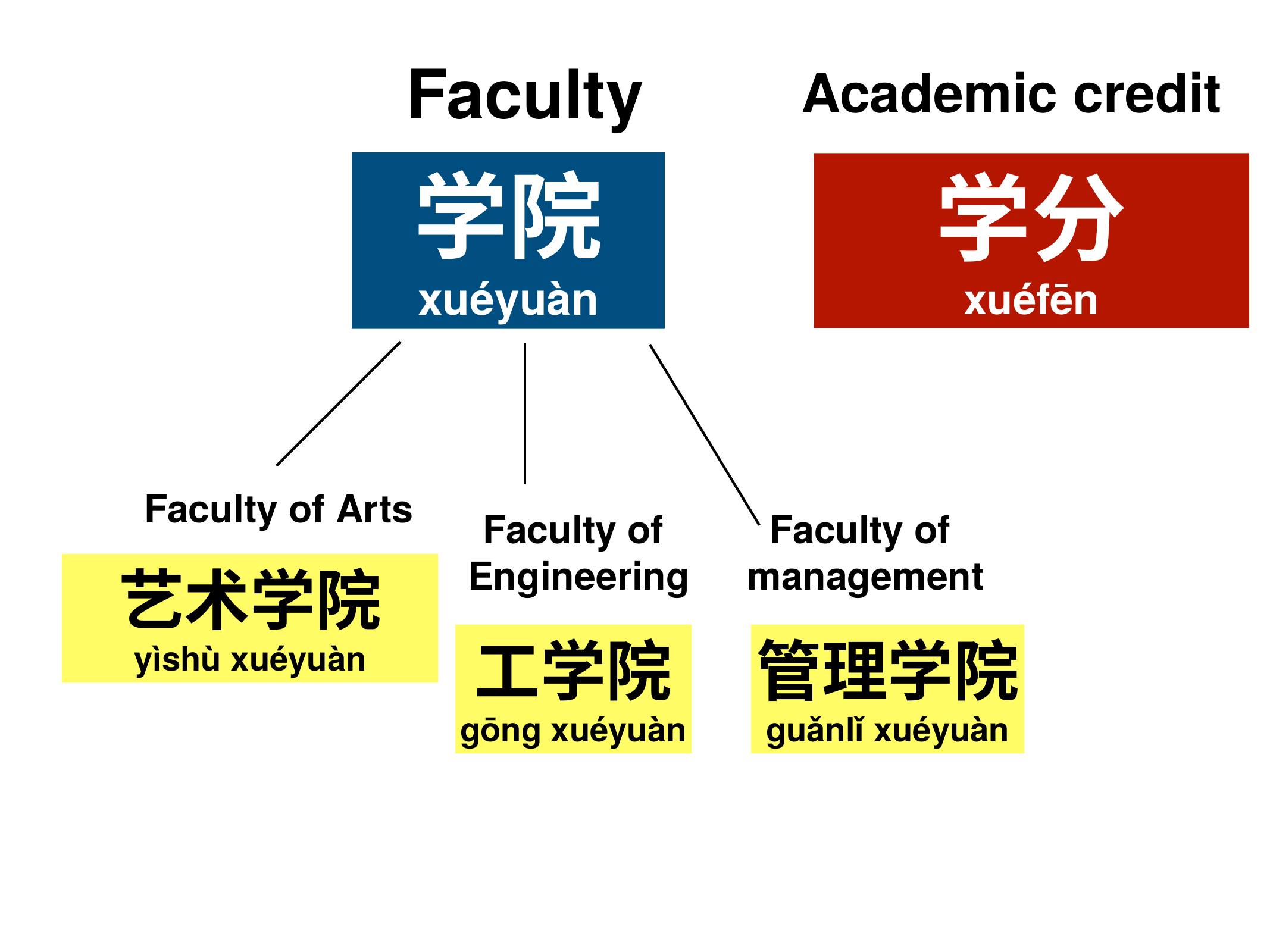

Faculty
Academic credit
学院
xuéyuàn
学分
xuéfēn

Faculty of Arts

Faculty of
 Engineering

Faculty of
 management
艺术学院
yìshù xuéyuàn
工学院
gōng xuéyuàn
管理学院
guǎnlǐ xuéyuàn